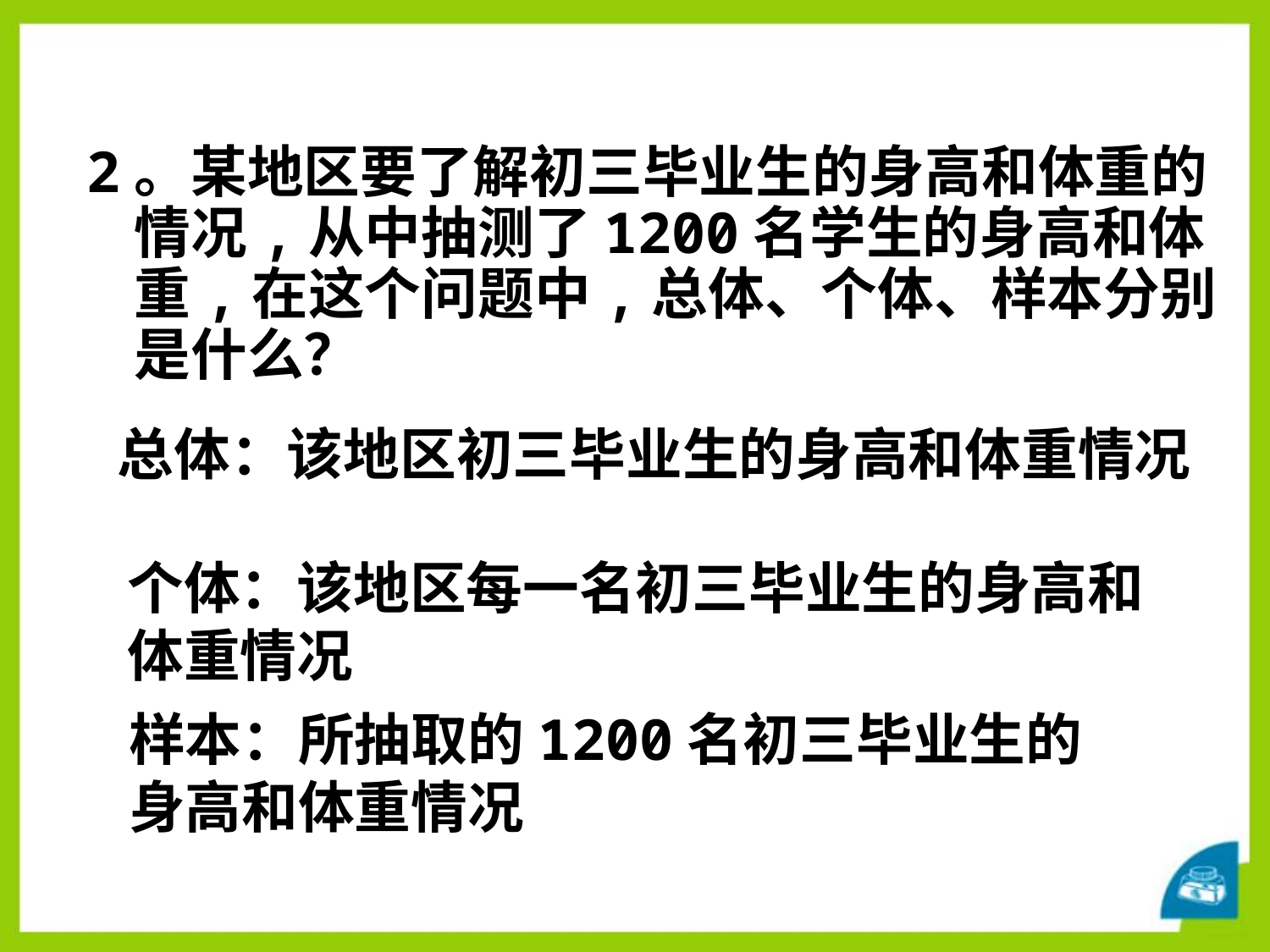

2。某地区要了解初三毕业生的身高和体重的情况,从中抽测了1200名学生的身高和体重,在这个问题中,总体、个体、样本分别是什么？
总体：该地区初三毕业生的身高和体重情况
个体：该地区每一名初三毕业生的身高和体重情况

样本：所抽取的1200名初三毕业生的身高和体重情况